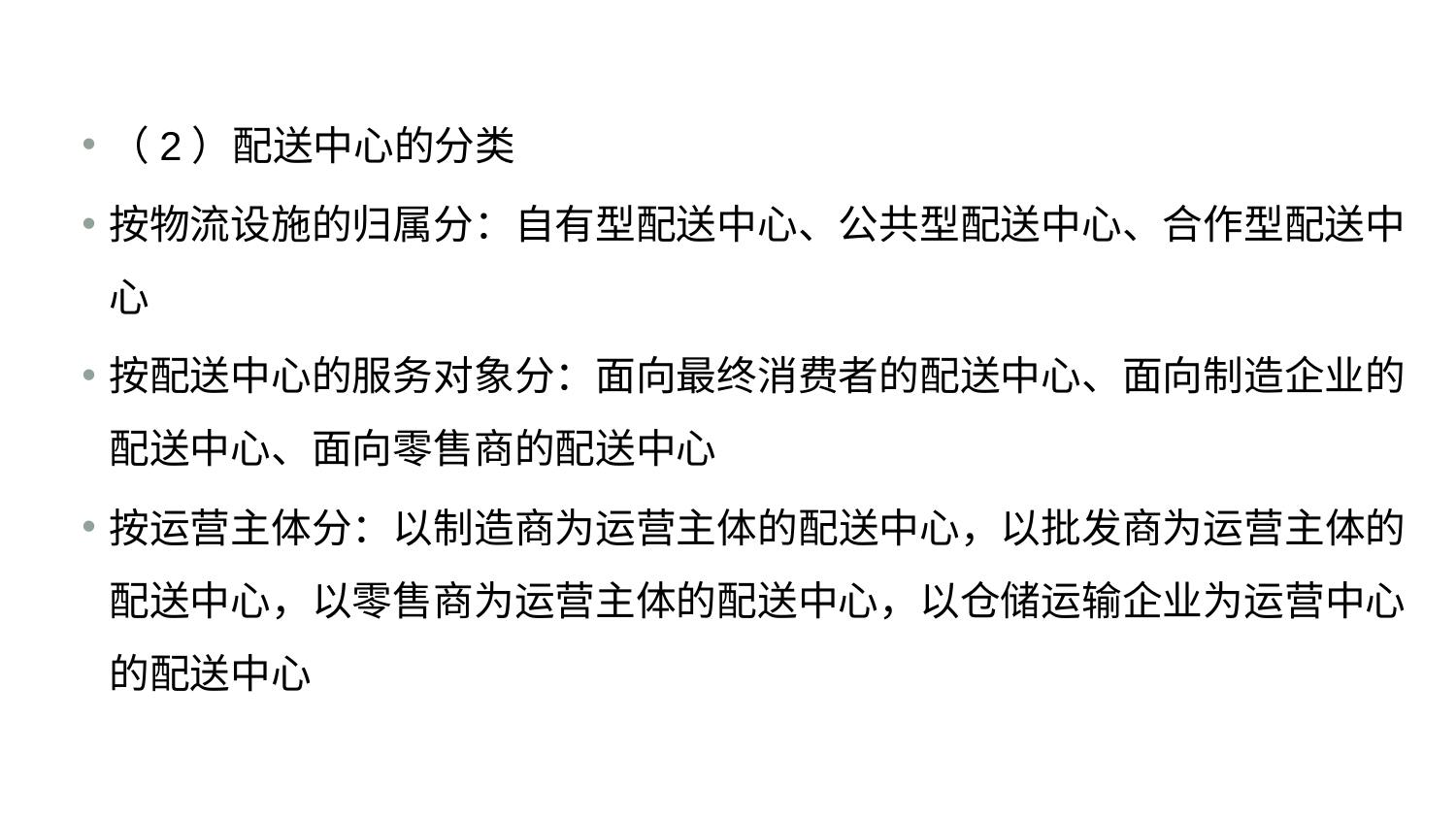

#
（2）配送中心的分类
按物流设施的归属分：自有型配送中心、公共型配送中心、合作型配送中心
按配送中心的服务对象分：面向最终消费者的配送中心、面向制造企业的配送中心、面向零售商的配送中心
按运营主体分：以制造商为运营主体的配送中心，以批发商为运营主体的配送中心，以零售商为运营主体的配送中心，以仓储运输企业为运营中心的配送中心